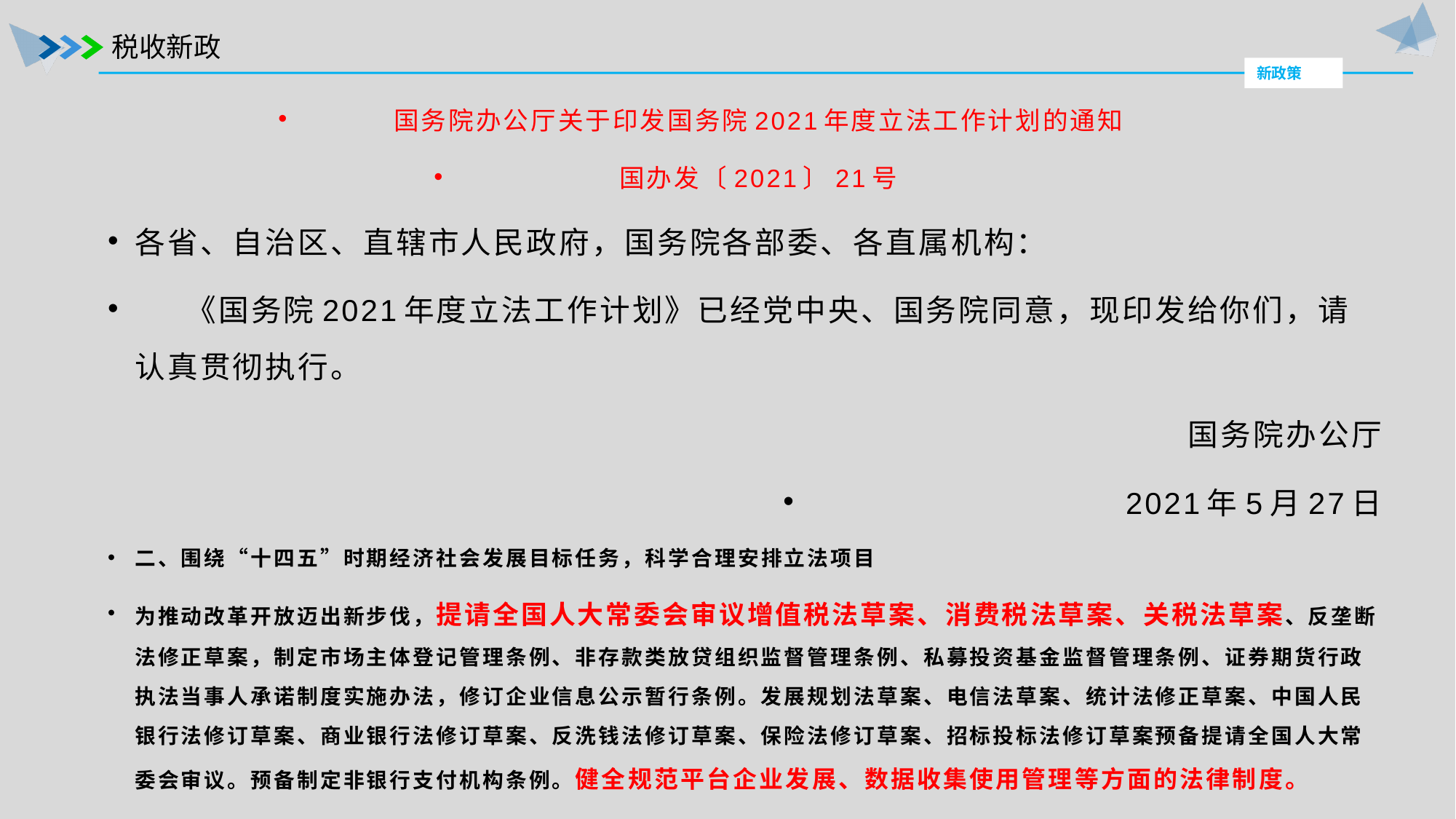

税收新政

新政策

国务院办公厅关于印发国务院2021年度立法工作计划的通知
国办发〔2021〕21号
各省、自治区、直辖市人民政府，国务院各部委、各直属机构：
     《国务院2021年度立法工作计划》已经党中央、国务院同意，现印发给你们，请认真贯彻执行。
国务院办公厅
2021年5月27日
二、围绕“十四五”时期经济社会发展目标任务，科学合理安排立法项目
为推动改革开放迈出新步伐，提请全国人大常委会审议增值税法草案、消费税法草案、关税法草案、反垄断法修正草案，制定市场主体登记管理条例、非存款类放贷组织监督管理条例、私募投资基金监督管理条例、证券期货行政执法当事人承诺制度实施办法，修订企业信息公示暂行条例。发展规划法草案、电信法草案、统计法修正草案、中国人民银行法修订草案、商业银行法修订草案、反洗钱法修订草案、保险法修订草案、招标投标法修订草案预备提请全国人大常委会审议。预备制定非银行支付机构条例。健全规范平台企业发展、数据收集使用管理等方面的法律制度。